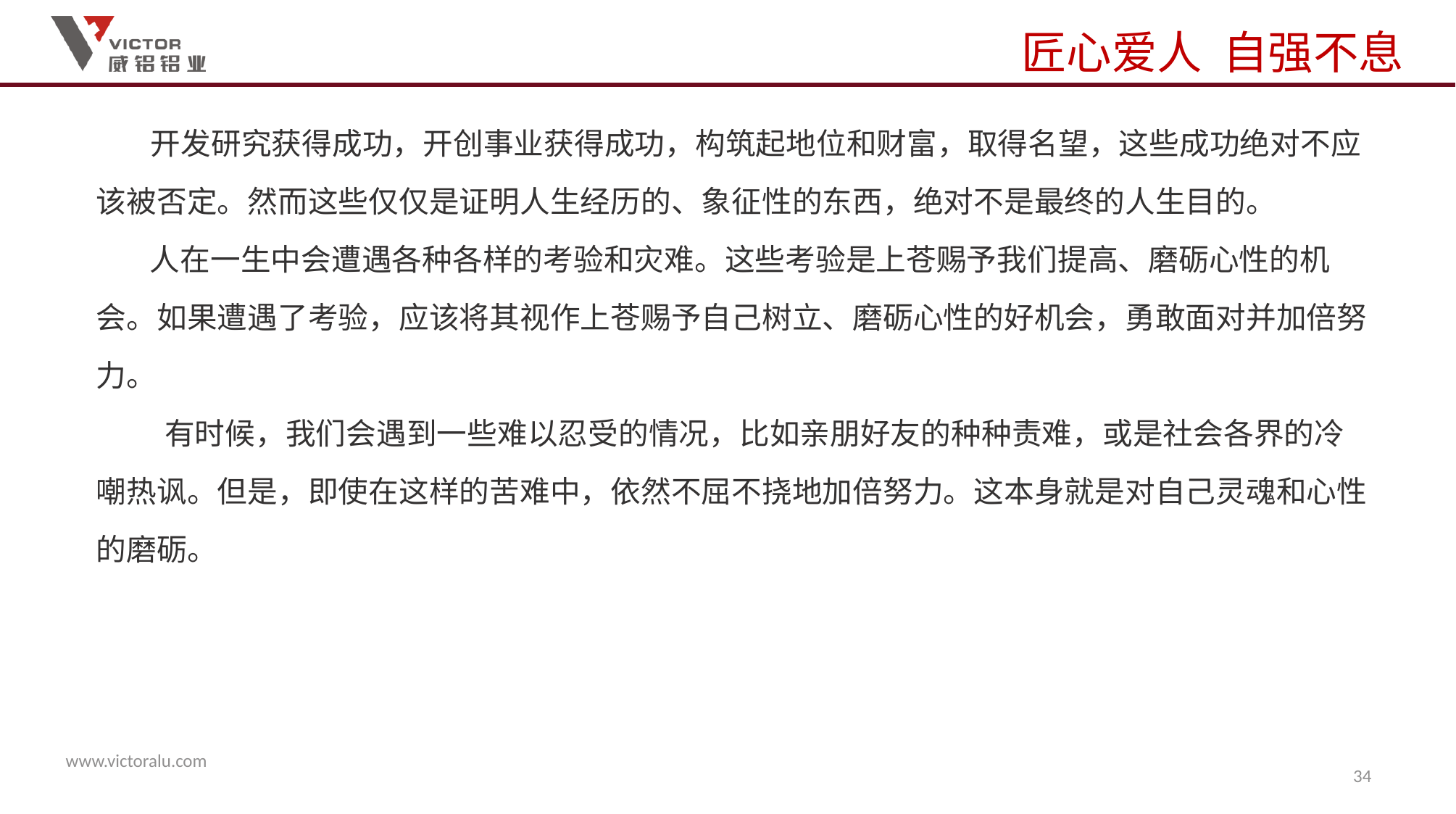

开发研究获得成功，开创事业获得成功，构筑起地位和财富，取得名望，这些成功绝对不应该被否定。然而这些仅仅是证明人生经历的、象征性的东西，绝对不是最终的人生目的。
        人在一生中会遭遇各种各样的考验和灾难。这些考验是上苍赐予我们提高、磨砺心性的机会。如果遭遇了考验，应该将其视作上苍赐予自己树立、磨砺心性的好机会，勇敢面对并加倍努力。
 有时候，我们会遇到一些难以忍受的情况，比如亲朋好友的种种责难，或是社会各界的冷嘲热讽。但是，即使在这样的苦难中，依然不屈不挠地加倍努力。这本身就是对自己灵魂和心性的磨砺。
34